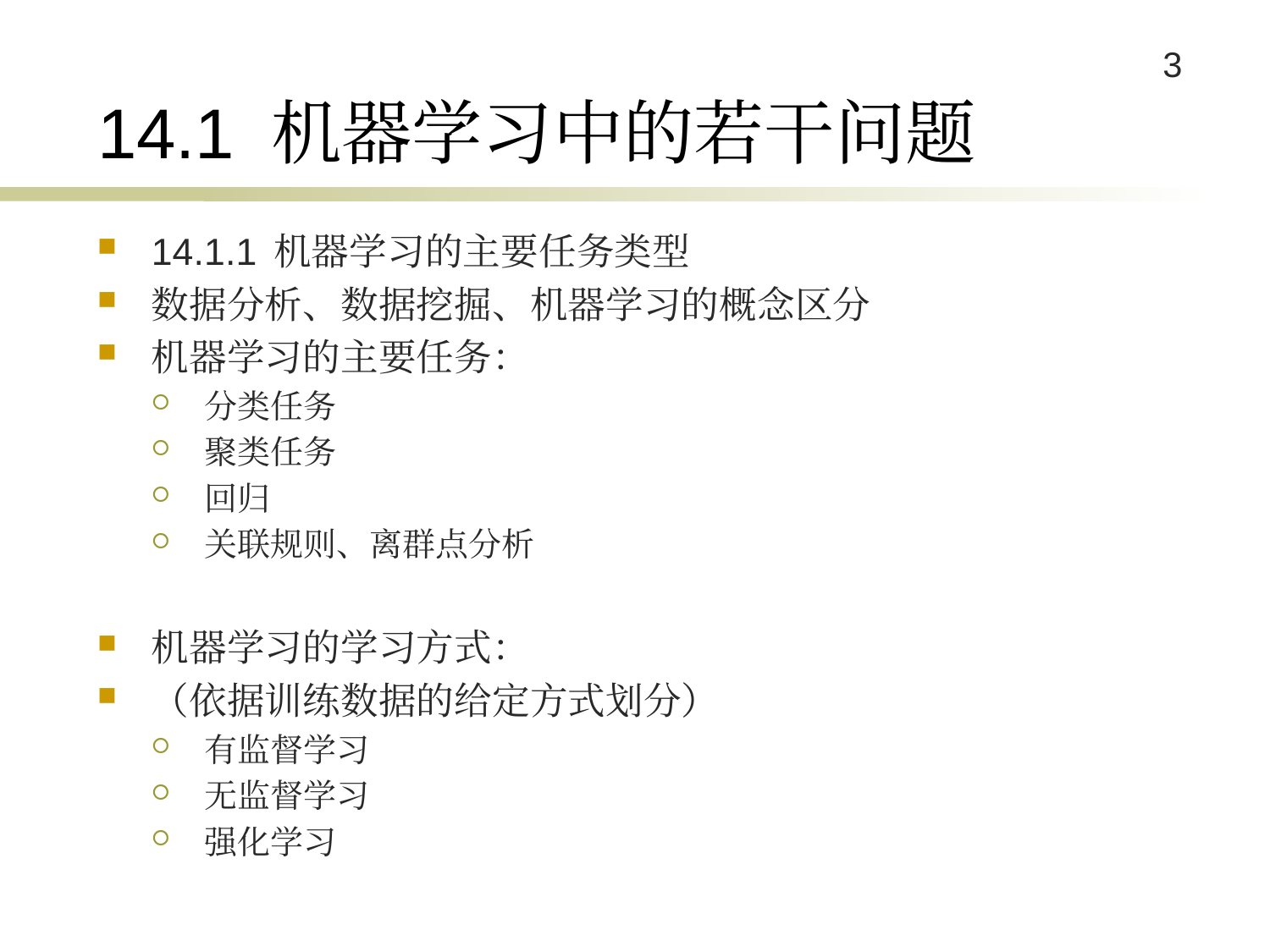

# 14.1 机器学习中的若干问题
14.1.1 机器学习的主要任务类型
数据分析、数据挖掘、机器学习的概念区分
机器学习的主要任务：
分类任务
聚类任务
回归
关联规则、离群点分析

机器学习的学习方式：
（依据训练数据的给定方式划分）
有监督学习
无监督学习
强化学习